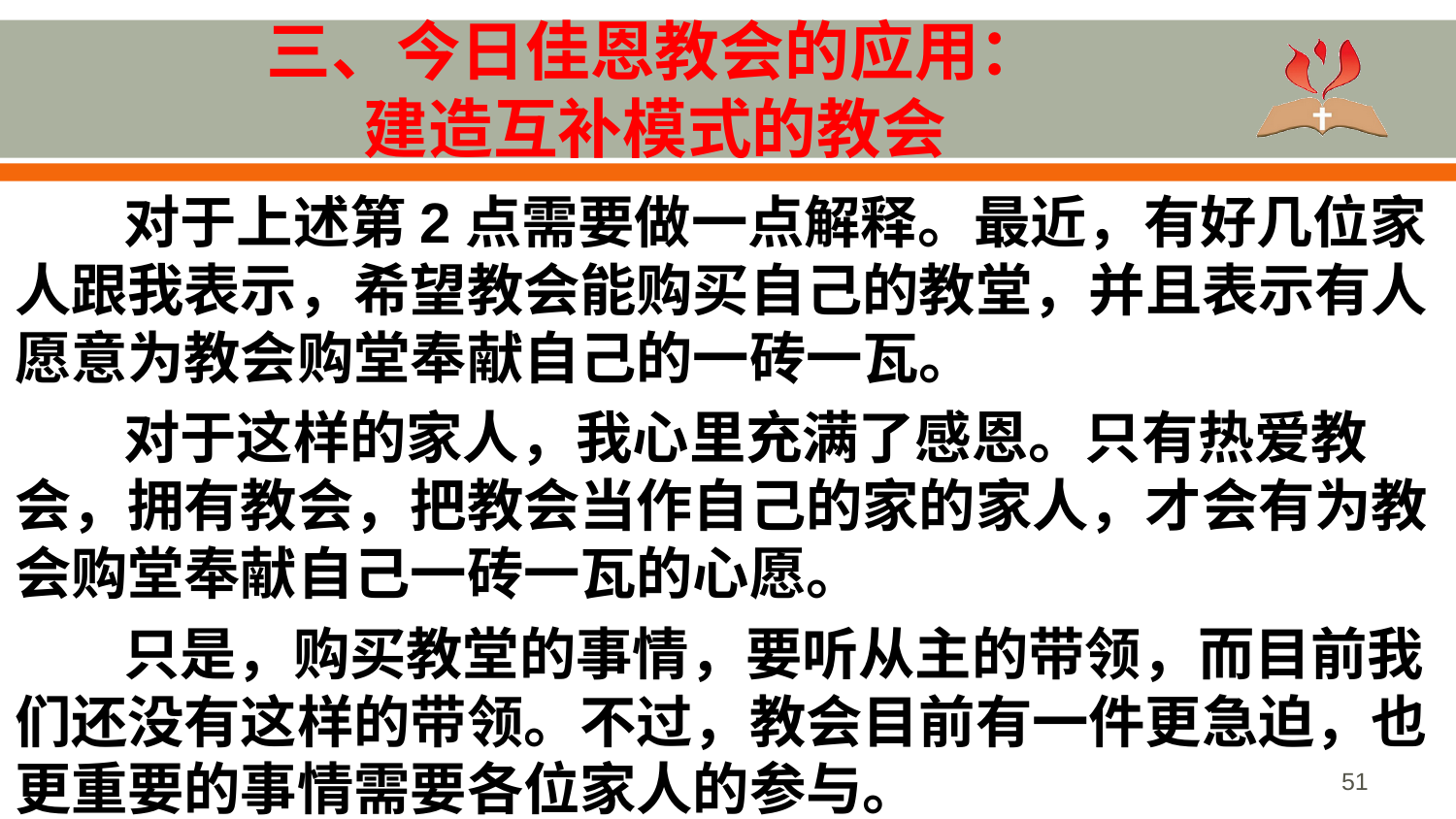

# 三、今日佳恩教会的应用： 建造互补模式的教会
对于上述第2点需要做一点解释。最近，有好几位家人跟我表示，希望教会能购买自己的教堂，并且表示有人愿意为教会购堂奉献自己的一砖一瓦。
对于这样的家人，我心里充满了感恩。只有热爱教会，拥有教会，把教会当作自己的家的家人，才会有为教会购堂奉献自己一砖一瓦的心愿。
只是，购买教堂的事情，要听从主的带领，而目前我们还没有这样的带领。不过，教会目前有一件更急迫，也更重要的事情需要各位家人的参与。

51